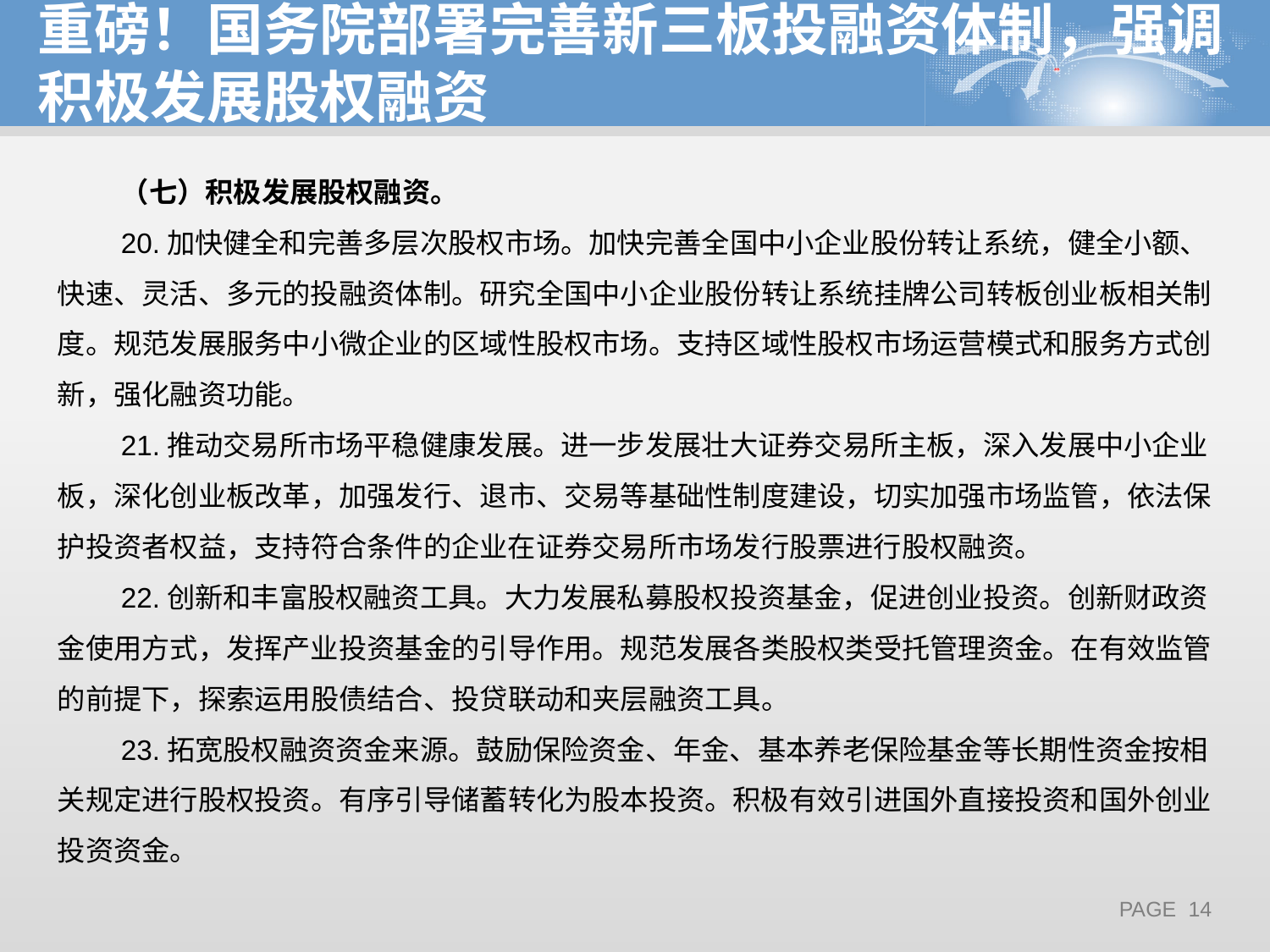

重磅！国务院部署完善新三板投融资体制，强调积极发展股权融资
（七）积极发展股权融资。
20.加快健全和完善多层次股权市场。加快完善全国中小企业股份转让系统，健全小额、快速、灵活、多元的投融资体制。研究全国中小企业股份转让系统挂牌公司转板创业板相关制度。规范发展服务中小微企业的区域性股权市场。支持区域性股权市场运营模式和服务方式创新，强化融资功能。
21.推动交易所市场平稳健康发展。进一步发展壮大证券交易所主板，深入发展中小企业板，深化创业板改革，加强发行、退市、交易等基础性制度建设，切实加强市场监管，依法保护投资者权益，支持符合条件的企业在证券交易所市场发行股票进行股权融资。
22.创新和丰富股权融资工具。大力发展私募股权投资基金，促进创业投资。创新财政资金使用方式，发挥产业投资基金的引导作用。规范发展各类股权类受托管理资金。在有效监管的前提下，探索运用股债结合、投贷联动和夹层融资工具。
23.拓宽股权融资资金来源。鼓励保险资金、年金、基本养老保险基金等长期性资金按相关规定进行股权投资。有序引导储蓄转化为股本投资。积极有效引进国外直接投资和国外创业投资资金。